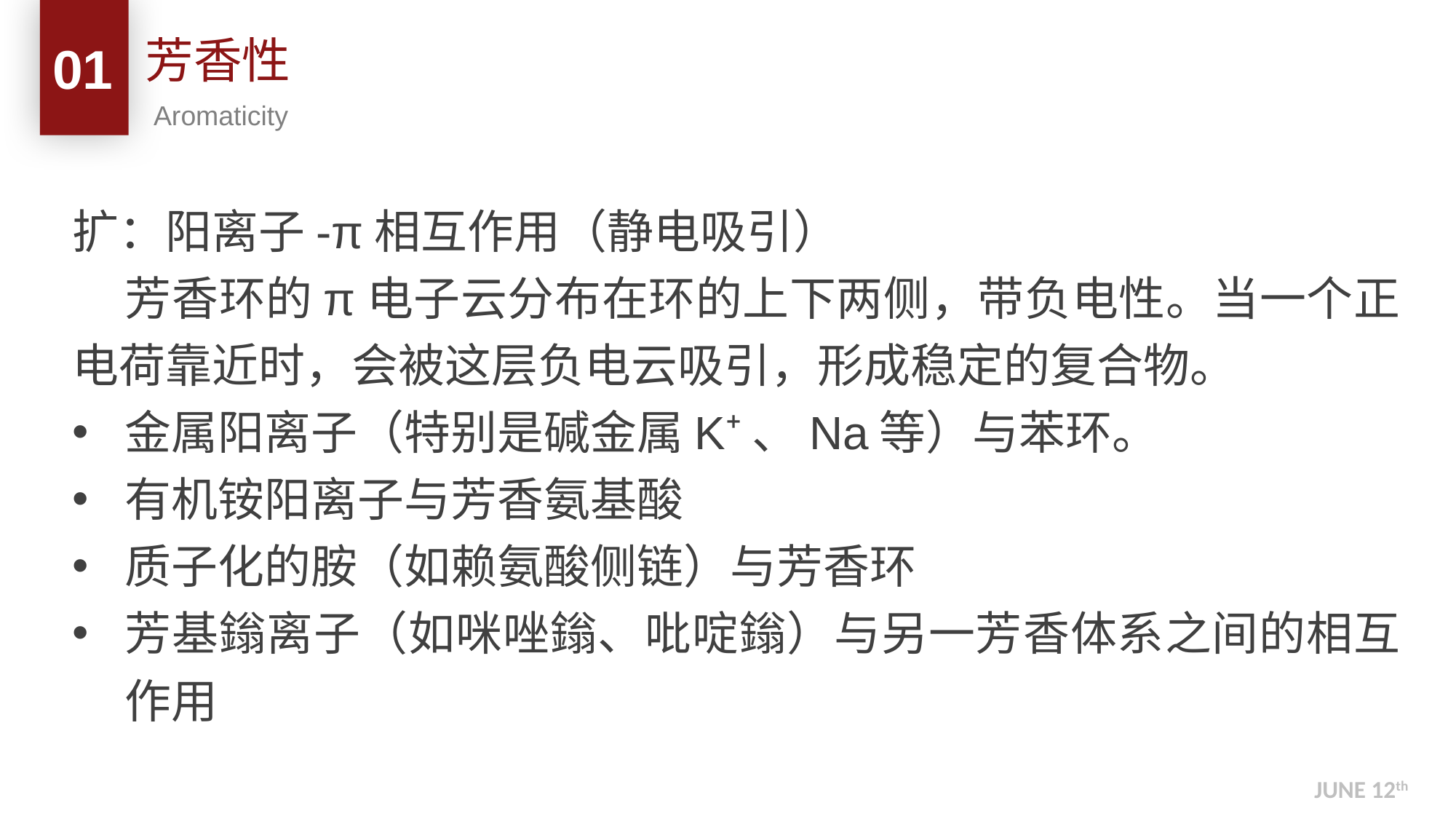

芳香性
01
Aromaticity
扩：阳离子-π相互作用（静电吸引）
芳香环的π电子云分布在环的上下两侧，带负电性。当一个正电荷靠近时，会被这层负电云吸引，形成稳定的复合物。
金属阳离子（特别是碱金属K⁺、Na等）与苯环。
有机铵阳离子与芳香氨基酸
质子化的胺（如赖氨酸侧链）与芳香环
芳基鎓离子（如咪唑鎓、吡啶鎓）与另一芳香体系之间的相互作用
JUNE 12th